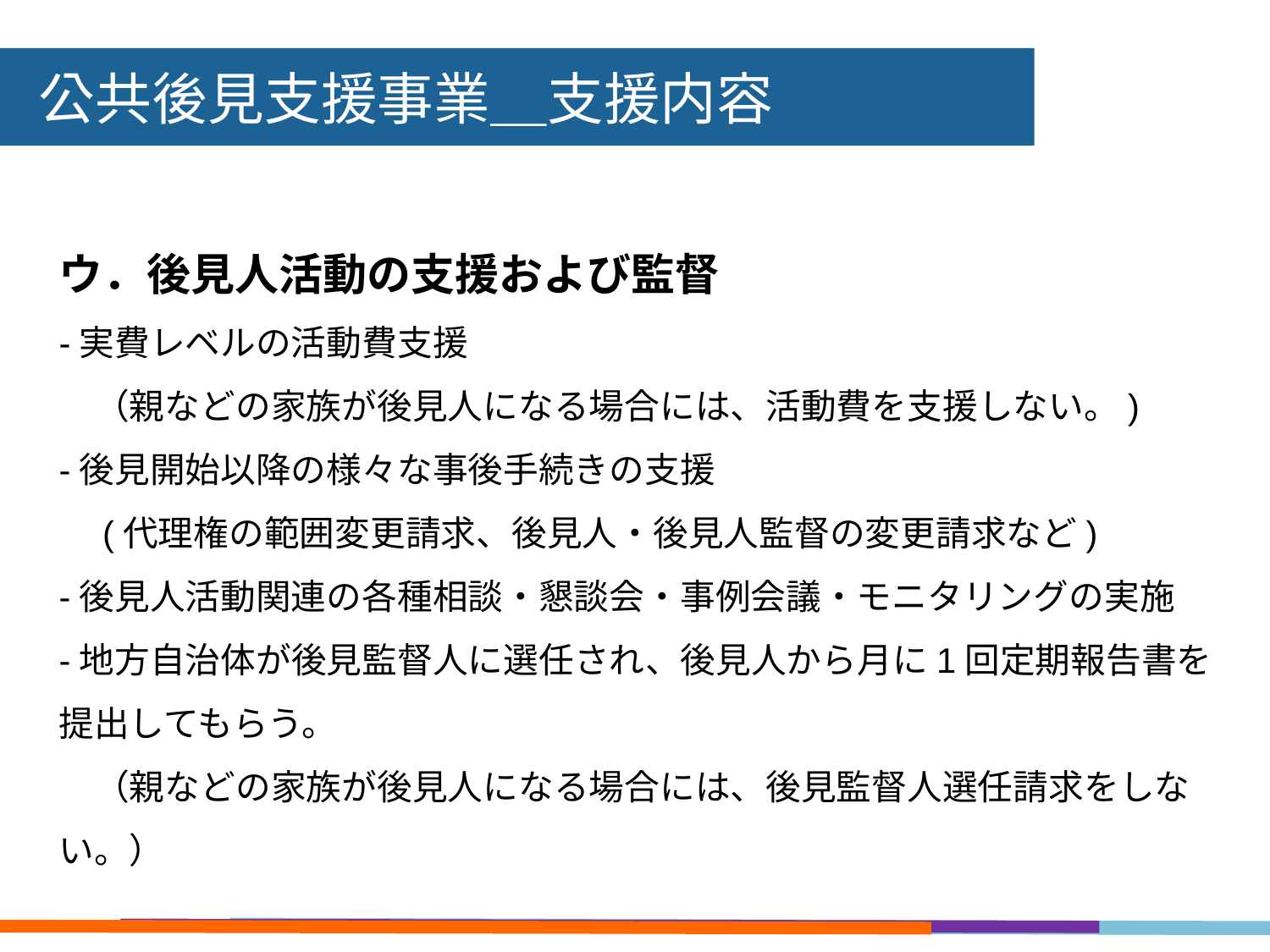

公共後見支援事業＿支援内容
ウ．後見人活動の支援および監督
-実費レベルの活動費支援
　（親などの家族が後見人になる場合には、活動費を支援しない。)
-後見開始以降の様々な事後手続きの支援
　(代理権の範囲変更請求、後見人・後見人監督の変更請求など)
-後見人活動関連の各種相談・懇談会・事例会議・モニタリングの実施
-地方自治体が後見監督人に選任され、後見人から月に1回定期報告書を提出してもらう。
　（親などの家族が後見人になる場合には、後見監督人選任請求をしない。）